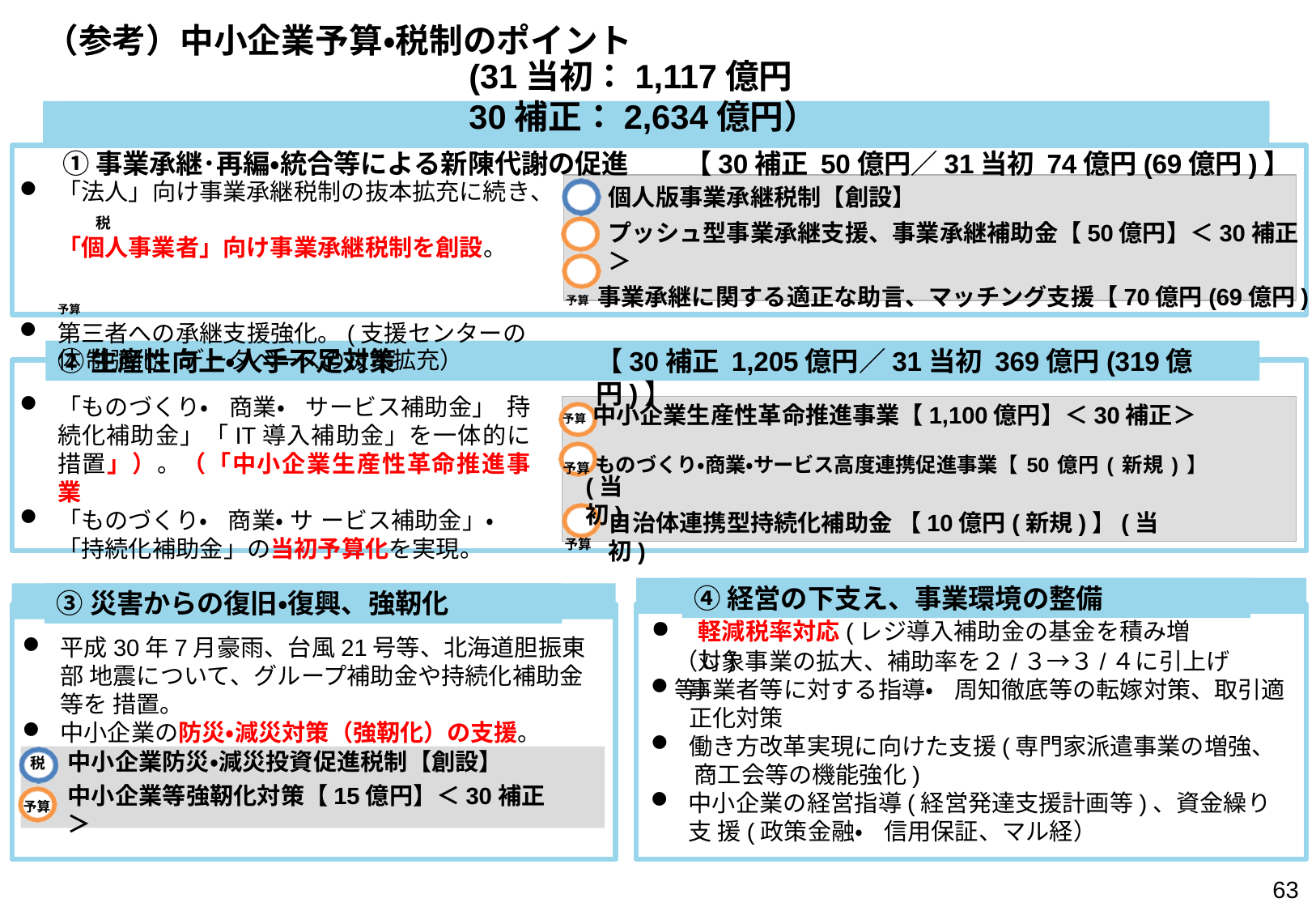

# （参考）中小企業予算・税制のポイント
(31当初：1,117億円	30補正：2,634億円）
①事業承継･再編・統合等による新陳代謝の促進	【30補正 50億円／31当初 74億円(69億円)】

「法人」向け事業承継税制の抜本拡充に続き、	税
「個人事業者」向け事業承継税制を創設。	予算
第三者への承継支援強化。(支援センターの体 制強化、データベースの抜本拡充）

個人版事業承継税制【創設】
プッシュ型事業承継支援、事業承継補助金【50億円】＜30補正＞
予算   事業承継に関する適正な助言、マッチング支援【70億円(69億円)

②生産性向上・人手不足対策
【30補正 1,205億円／31当初 369億円(319億円)】

予算 中小企業生産性革命推進事業【1,100億円】＜30補正＞
予算 ものづくり・商業・サービス高度連携促進事業【50億円(新規)】
「ものづくり・商業・サービス補助金」「 持続化補助金」「IT導入補助金」を一体的に 措置」）。（「中小企業生産性革命推進事業
「ものづくり・商業・サービス補助金」・
「持続化補助金」の当初予算化を実現。

(当初)
予算

自治体連携型持続化補助金 【10億円(新規)】(当初)
④経営の下支え、事業環境の整備

③災害からの復旧・復興、強靭化

軽減税率対応(レジ導入補助金の基金を積み増し)
平成30年7月豪雨、台風21号等、北海道胆振東部 地震について、グループ補助金や持続化補助金等を 措置。
中小企業の防災・減災対策（強靭化）の支援。
（対象事業の拡大、補助率を２/３→３/４に引上げ等）
事業者等に対する指導・周知徹底等の転嫁対策、取引適 正化対策
働き方改革実現に向けた支援(専門家派遣事業の増強、 商工会等の機能強化)
中小企業防災・減災投資促進税制【創設】
中小企業等強靭化対策【15億円】＜30補正＞

税

予算
中小企業の経営指導(経営発達支援計画等)、資金繰り支 援(政策金融・信用保証、マル経）

63